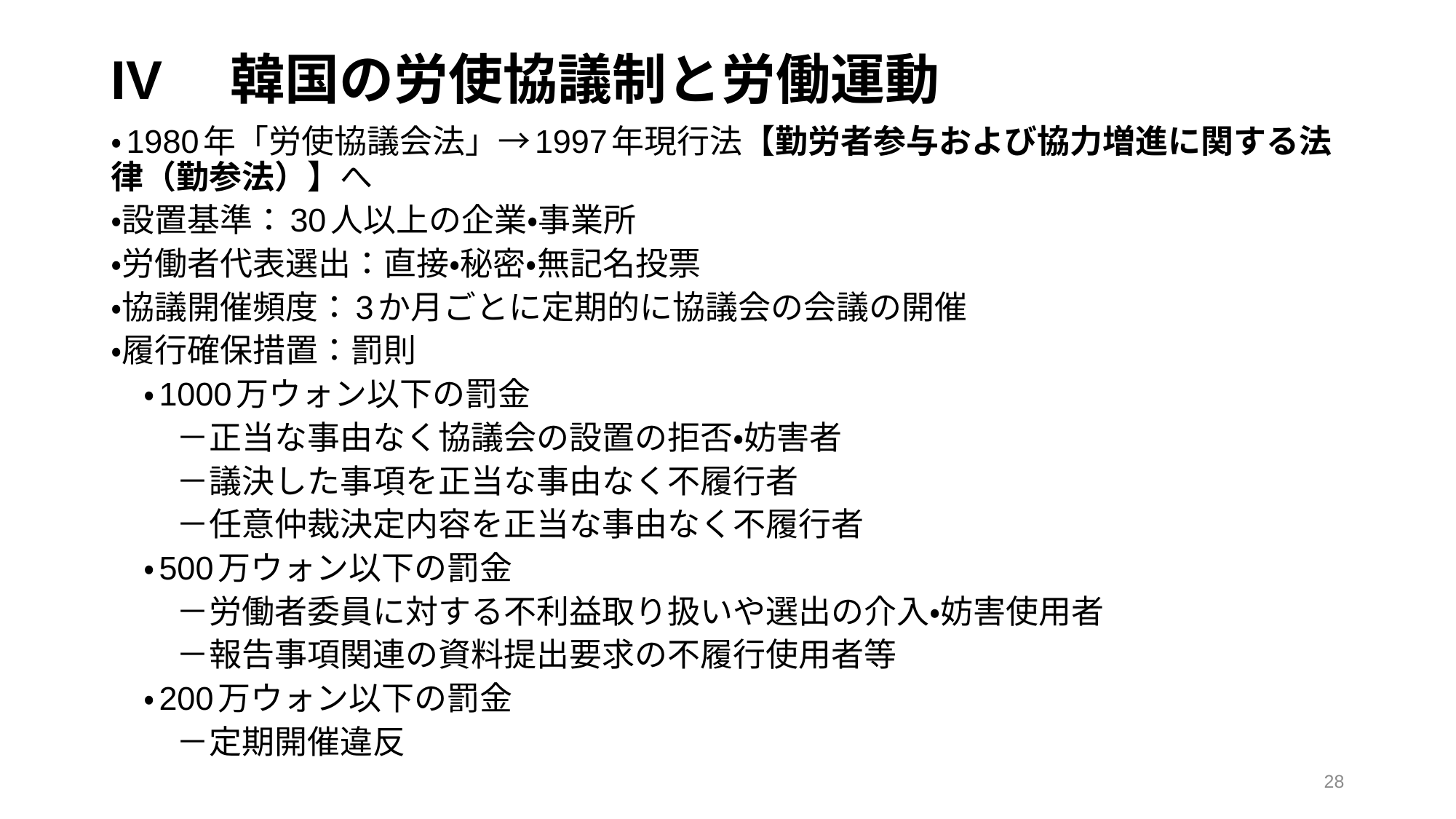

# IV　韓国の労使協議制と労働運動
・1980年「労使協議会法」→1997年現行法【勤労者参与および協力増進に関する法律（勤参法）】へ
・設置基準：30人以上の企業・事業所
・労働者代表選出：直接・秘密・無記名投票
・協議開催頻度：3か月ごとに定期的に協議会の会議の開催
・履行確保措置：罰則
　・1000万ウォン以下の罰金
　　－正当な事由なく協議会の設置の拒否・妨害者
　　－議決した事項を正当な事由なく不履行者
　　－任意仲裁決定内容を正当な事由なく不履行者
　・500万ウォン以下の罰金
　　－労働者委員に対する不利益取り扱いや選出の介入・妨害使用者
　　－報告事項関連の資料提出要求の不履行使用者等
　・200万ウォン以下の罰金
　　－定期開催違反

28